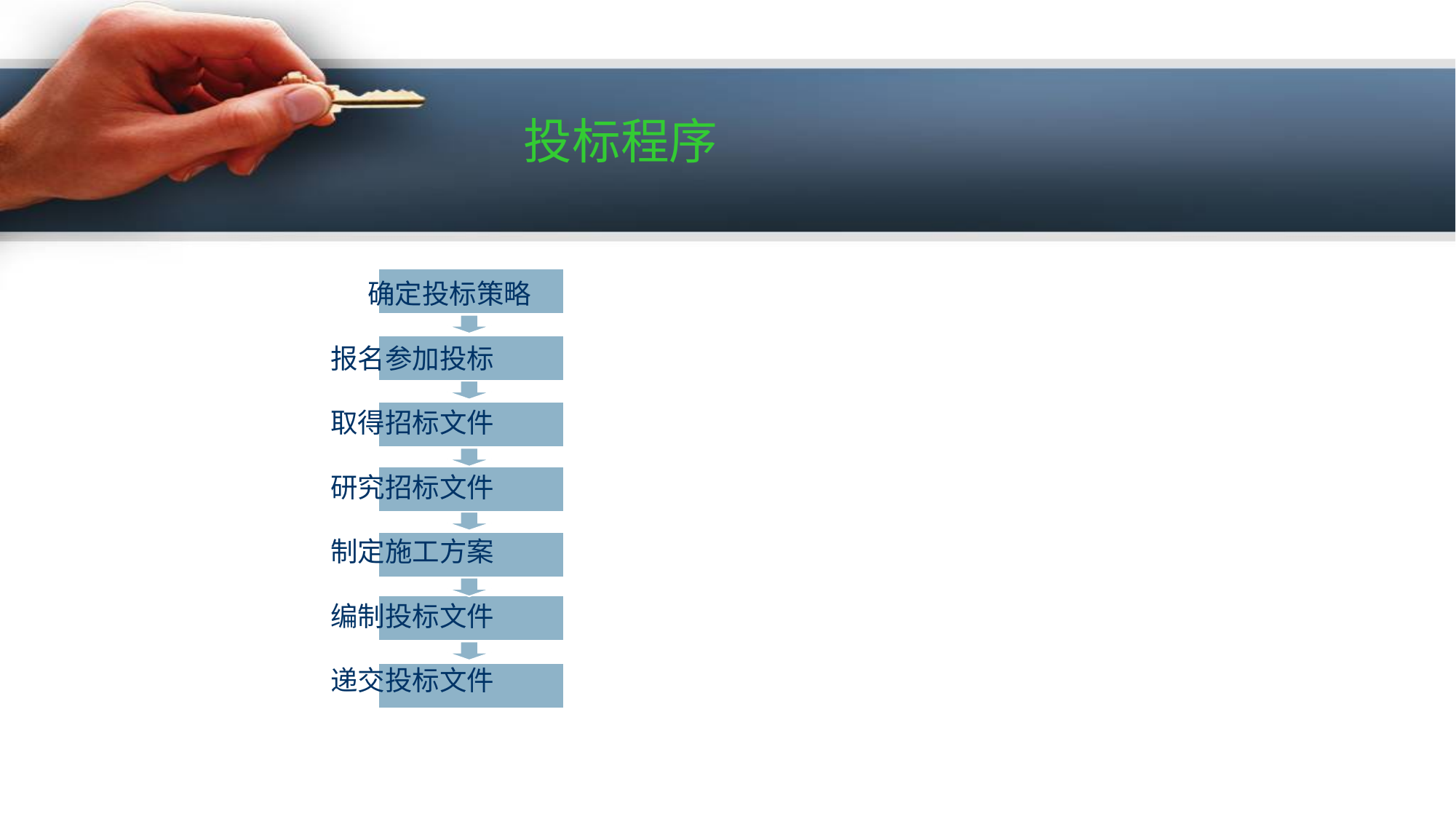

投标程序

              确定投标策略
        报名参加投标
        取得招标文件
        研究招标文件
        制定施工方案
        编制投标文件
        递交投标文件